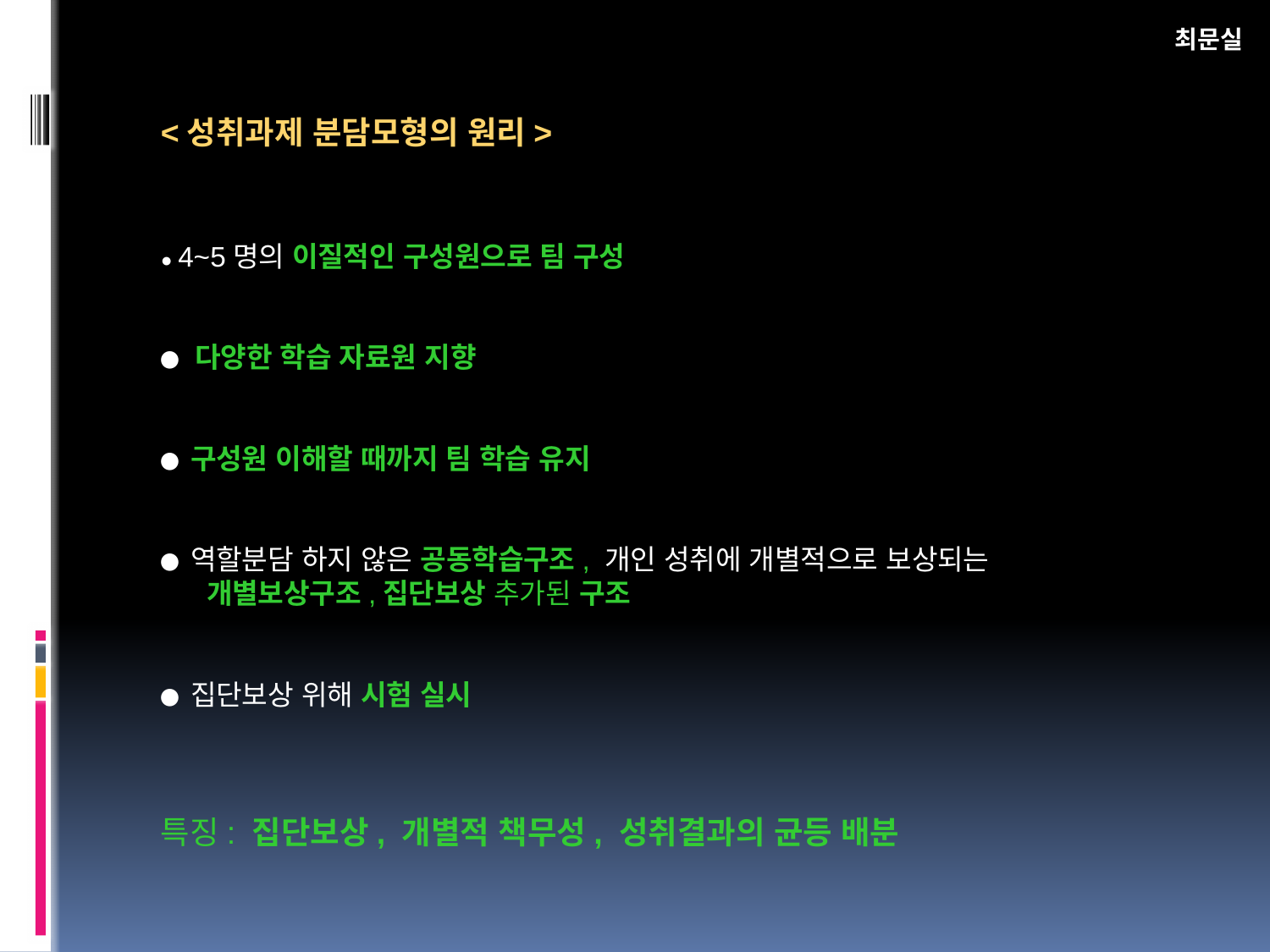

최문실

<성취과제 분담모형의 원리>

● 4~5명의 이질적인 구성원으로 팀 구성

● 다양한 학습 자료원 지향

● 구성원 이해할 때까지 팀 학습 유지

● 역할분담 하지 않은 공동학습구조, 개인 성취에 개별적으로 보상되는
     개별보상구조,집단보상 추가된 구조

● 집단보상 위해 시험 실시

특징: 집단보상, 개별적 책무성, 성취결과의 균등 배분